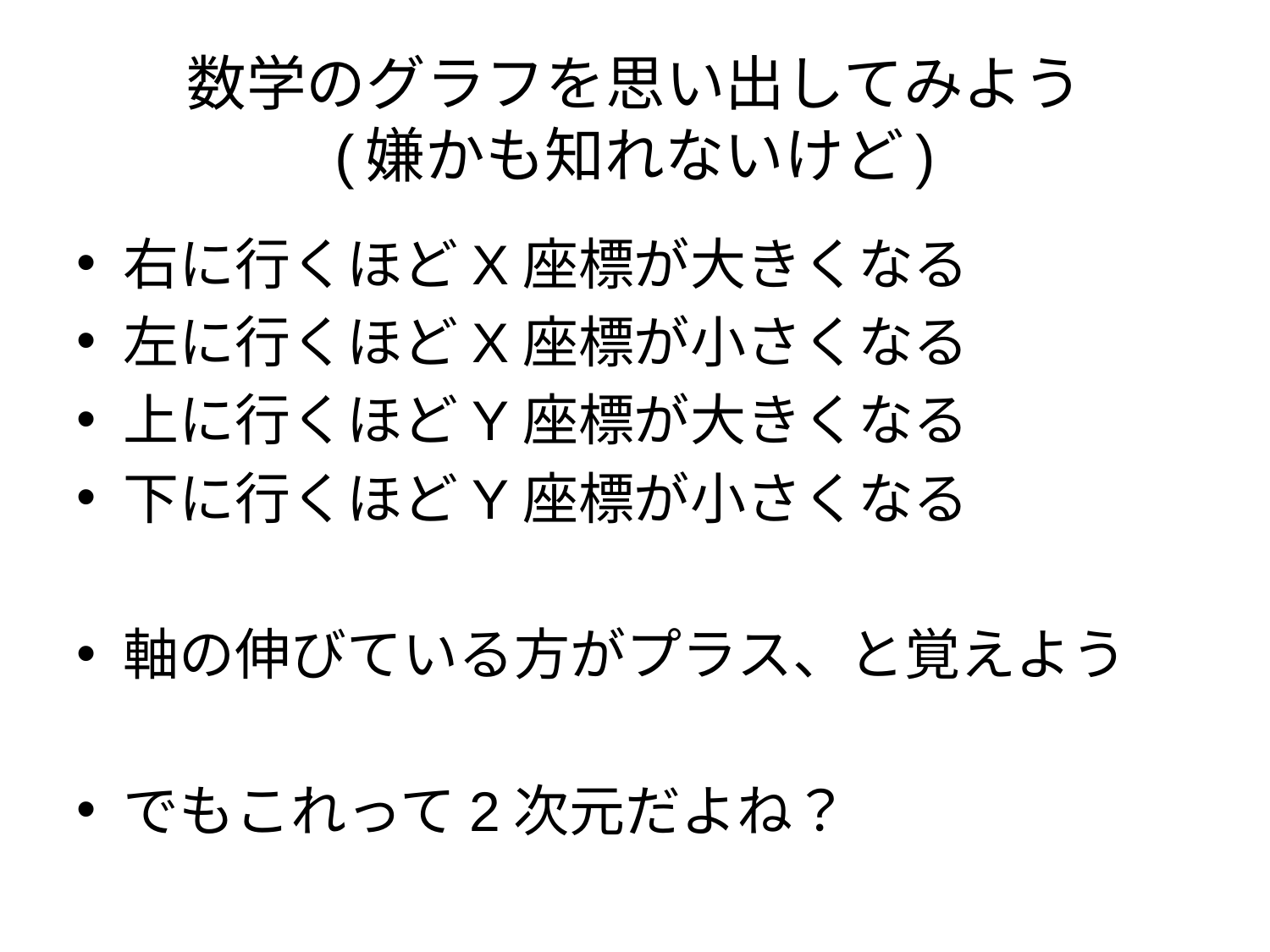

# 数学のグラフを思い出してみよう (嫌かも知れないけど)
右に行くほどX座標が大きくなる
左に行くほどX座標が小さくなる
上に行くほどY座標が大きくなる
下に行くほどY座標が小さくなる

軸の伸びている方がプラス、と覚えよう

でもこれって2次元だよね？